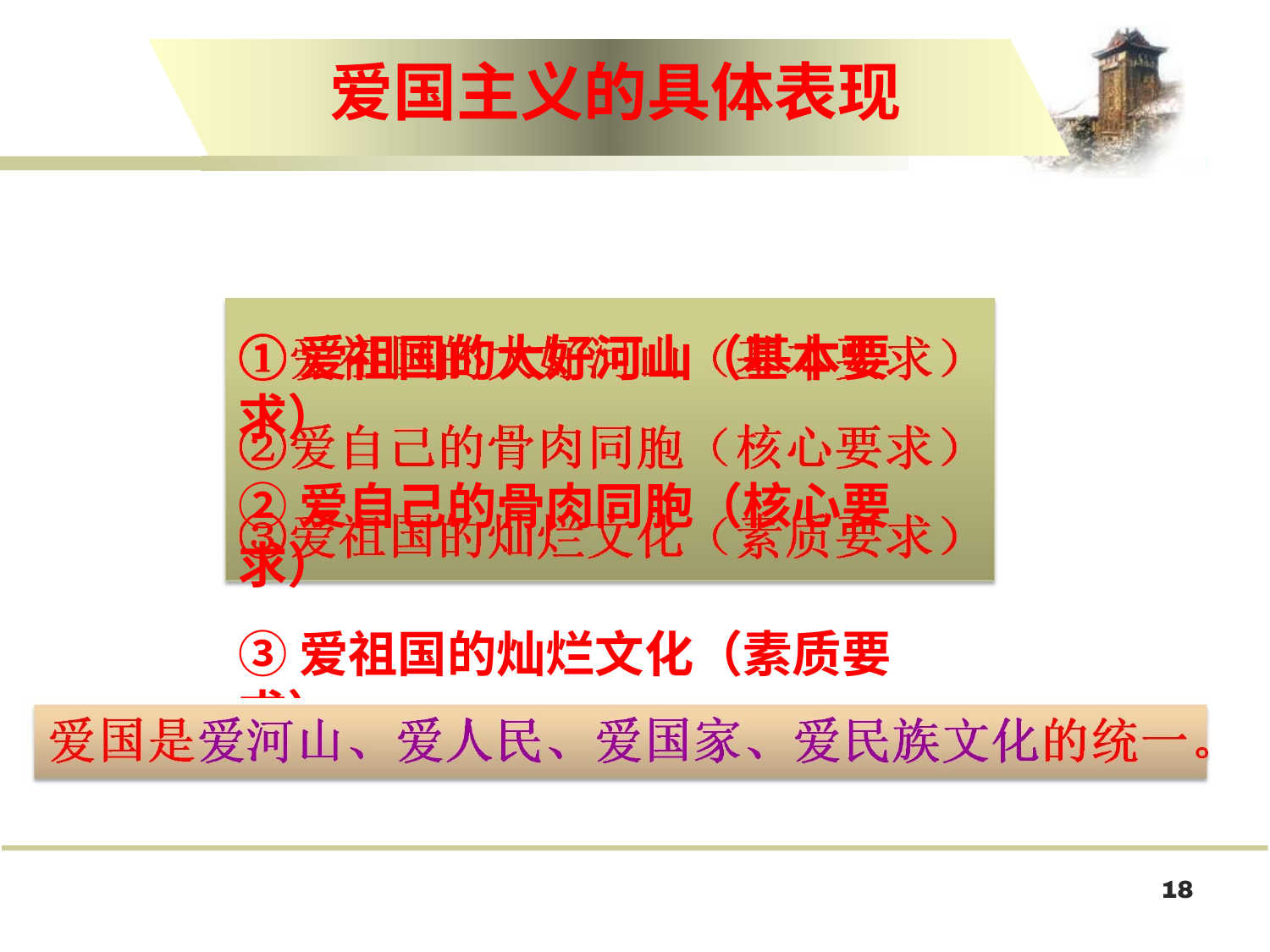

# 爱国主义的具体表现

①爱祖国的大好河山（基本要求）
②爱自己的骨肉同胞（核心要求）
③爱祖国的灿烂文化（素质要求）

18